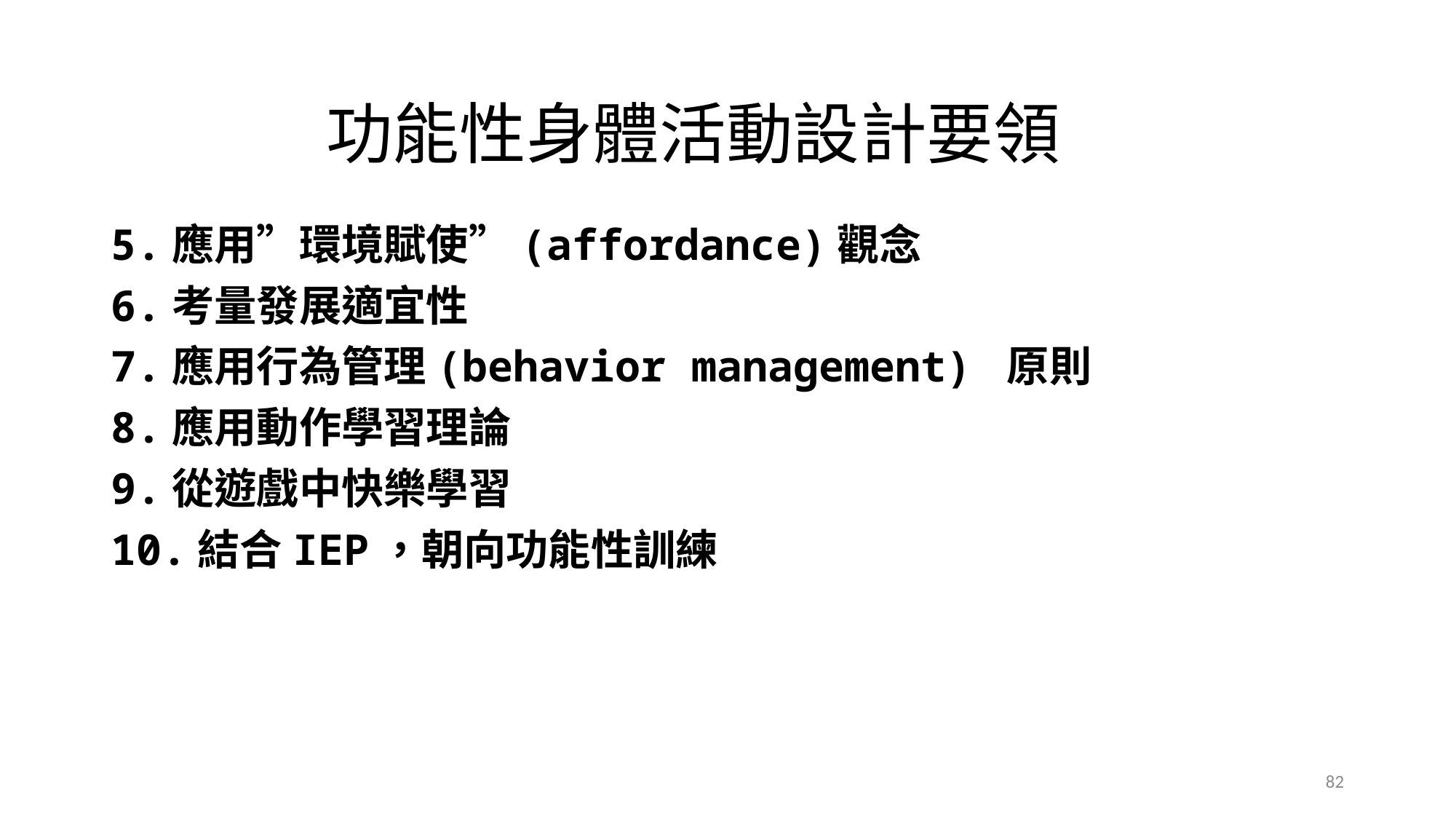

# 功能性身體活動設計要領
5.應用”環境賦使”(affordance)觀念
6.考量發展適宜性
7.應用行為管理(behavior management) 原則
8.應用動作學習理論
9.從遊戲中快樂學習
10.結合IEP，朝向功能性訓練

82